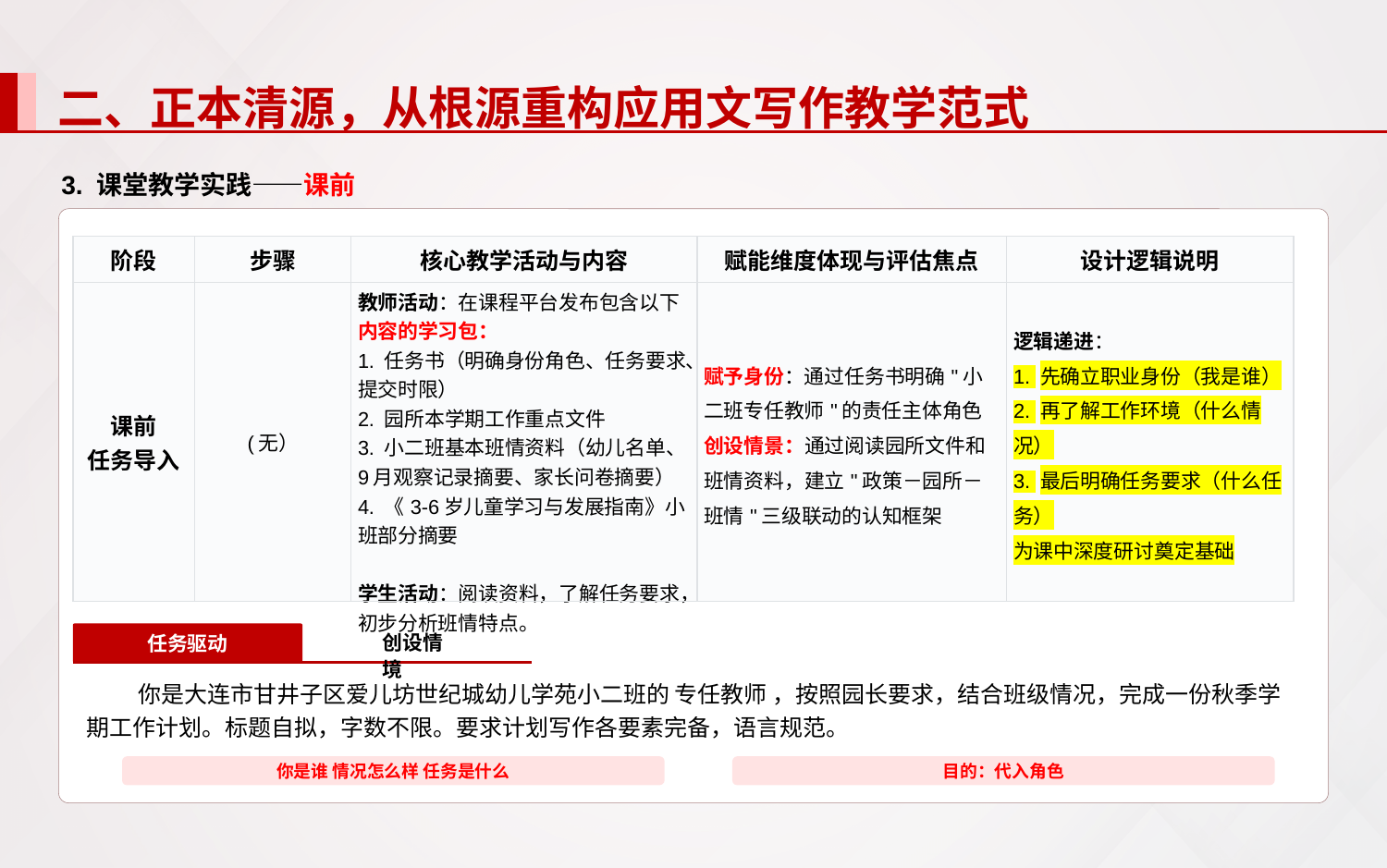

二、正本清源，从根源重构应用文写作教学范式

3. 课堂教学实践——课前

| 阶段 | 步骤 | 核心教学活动与内容 | 赋能维度体现与评估焦点 | 设计逻辑说明 |  |
| --- | --- | --- | --- | --- | --- |
| 课前 任务导入 | (无） | 教师活动：在课程平台发布包含以下内容的学习包： 1. 任务书（明确身份角色、任务要求、提交时限） 2. 园所本学期工作重点文件 3. 小二班基本班情资料（幼儿名单、9月观察记录摘要、家长问卷摘要） 4. 《3-6岁儿童学习与发展指南》小班部分摘要 学生活动：阅读资料，了解任务要求，初步分析班情特点。 | 赋予身份：通过任务书明确"小二班专任教师"的责任主体角色 创设情景：通过阅读园所文件和班情资料，建立"政策－园所－班情"三级联动的认知框架 | 逻辑递进： 1. 先确立职业身份（我是谁） 2. 再了解工作环境（什么情况） 3. 最后明确任务要求（什么任务） 为课中深度研讨奠定基础 |  |
创设情境
任务驱动
         你是大连市甘井子区爱儿坊世纪城幼儿学苑小二班的 专任教师 ，按照园长要求，结合班级情况，完成一份秋季学期工作计划。标题自拟，字数不限。要求计划写作各要素完备，语言规范。
你是谁 情况怎么样 任务是什么
目的：代入角色